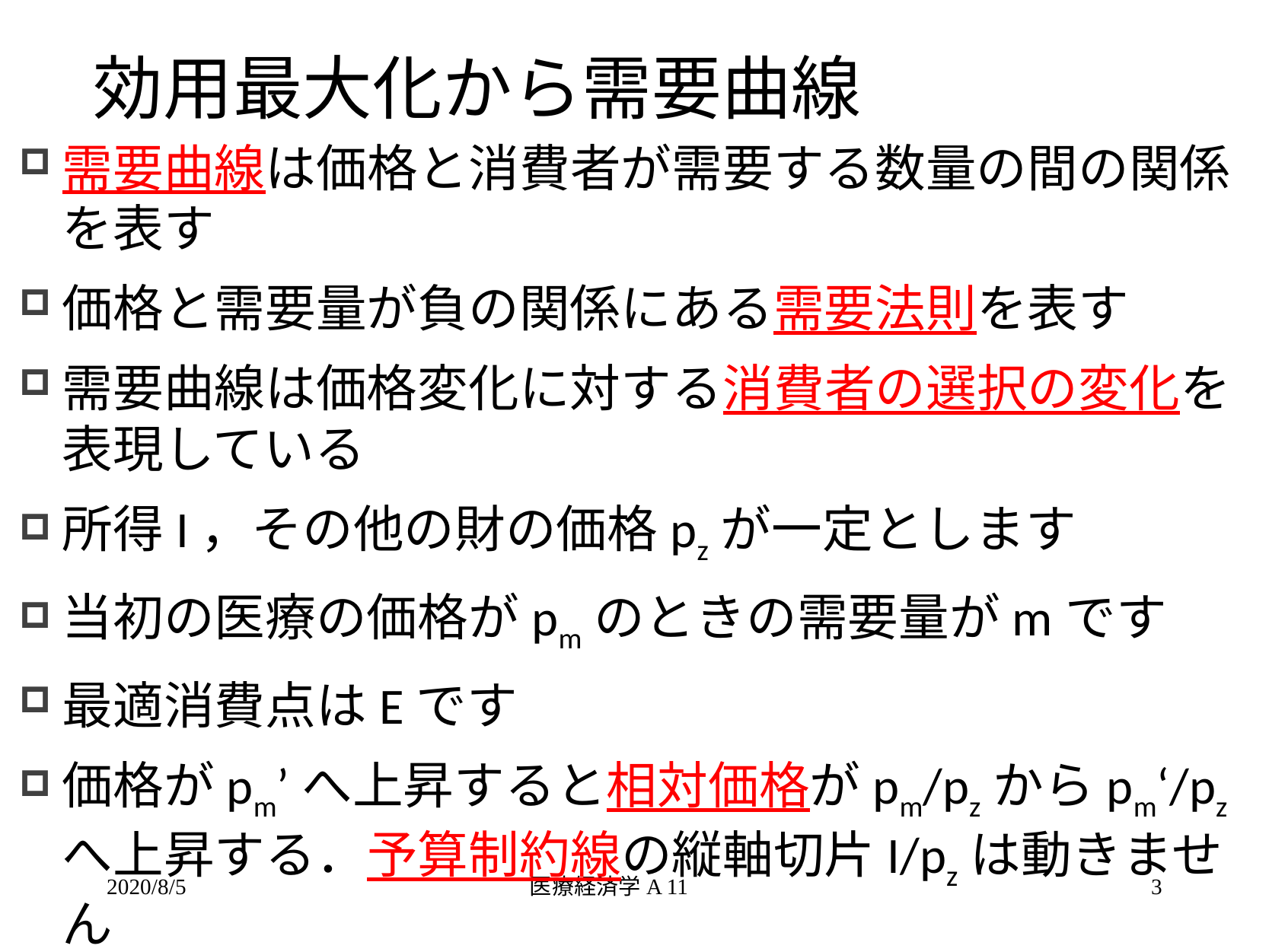

# 効用最大化から需要曲線
需要曲線は価格と消費者が需要する数量の間の関係を表す
価格と需要量が負の関係にある需要法則を表す
需要曲線は価格変化に対する消費者の選択の変化を表現している
所得I，その他の財の価格pzが一定とします
当初の医療の価格がpmのときの需要量がmです
最適消費点はEです
価格がpm’へ上昇すると相対価格がpm/pzからpm‘/pzへ上昇する．予算制約線の縦軸切片I/pzは動きません

2020/8/5
医療経済学A 11
3